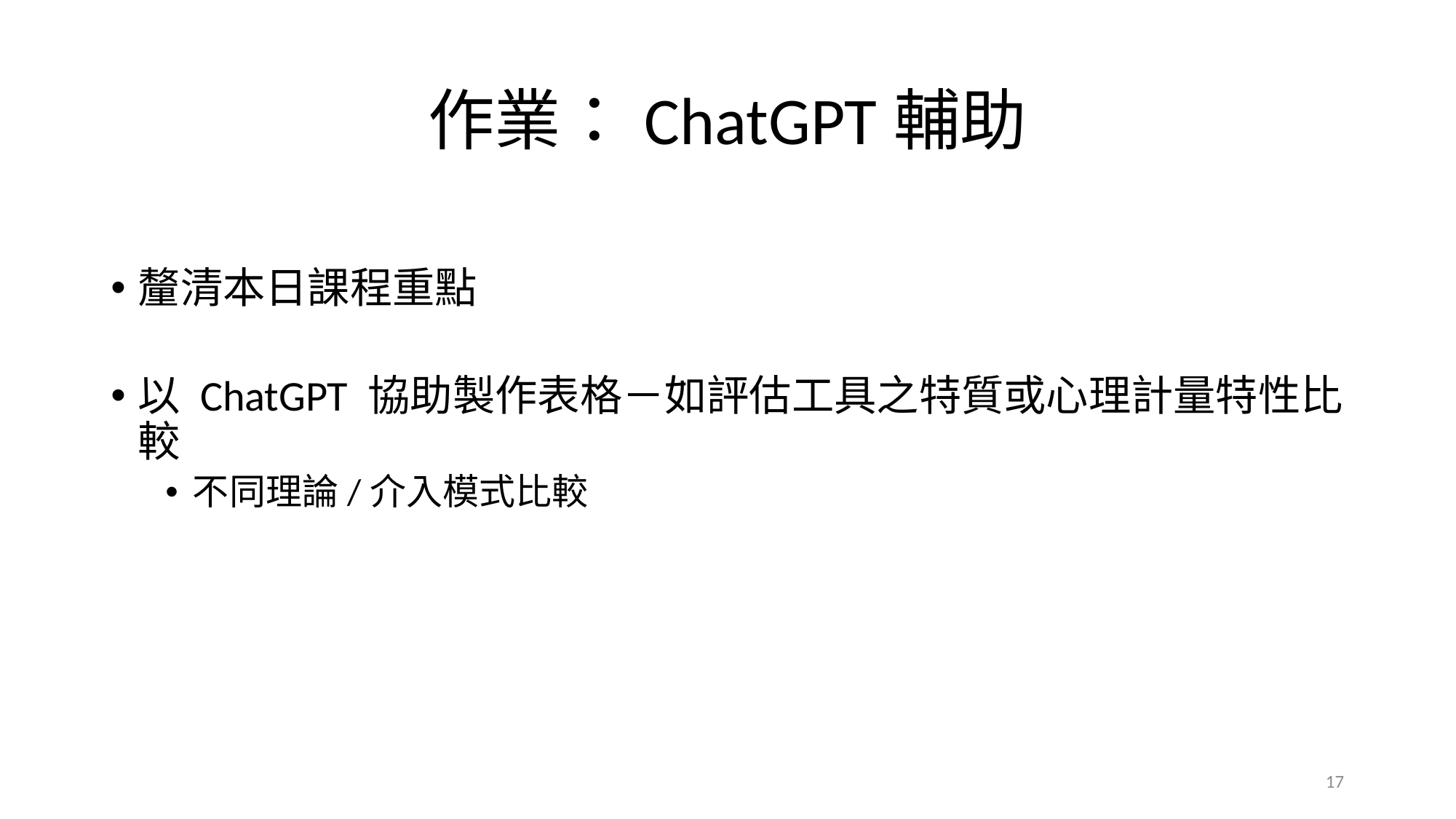

# 作業：ChatGPT輔助
釐清本日課程重點

以 ChatGPT 協助製作表格－如評估工具之特質或心理計量特性比較
不同理論/介入模式比較
17